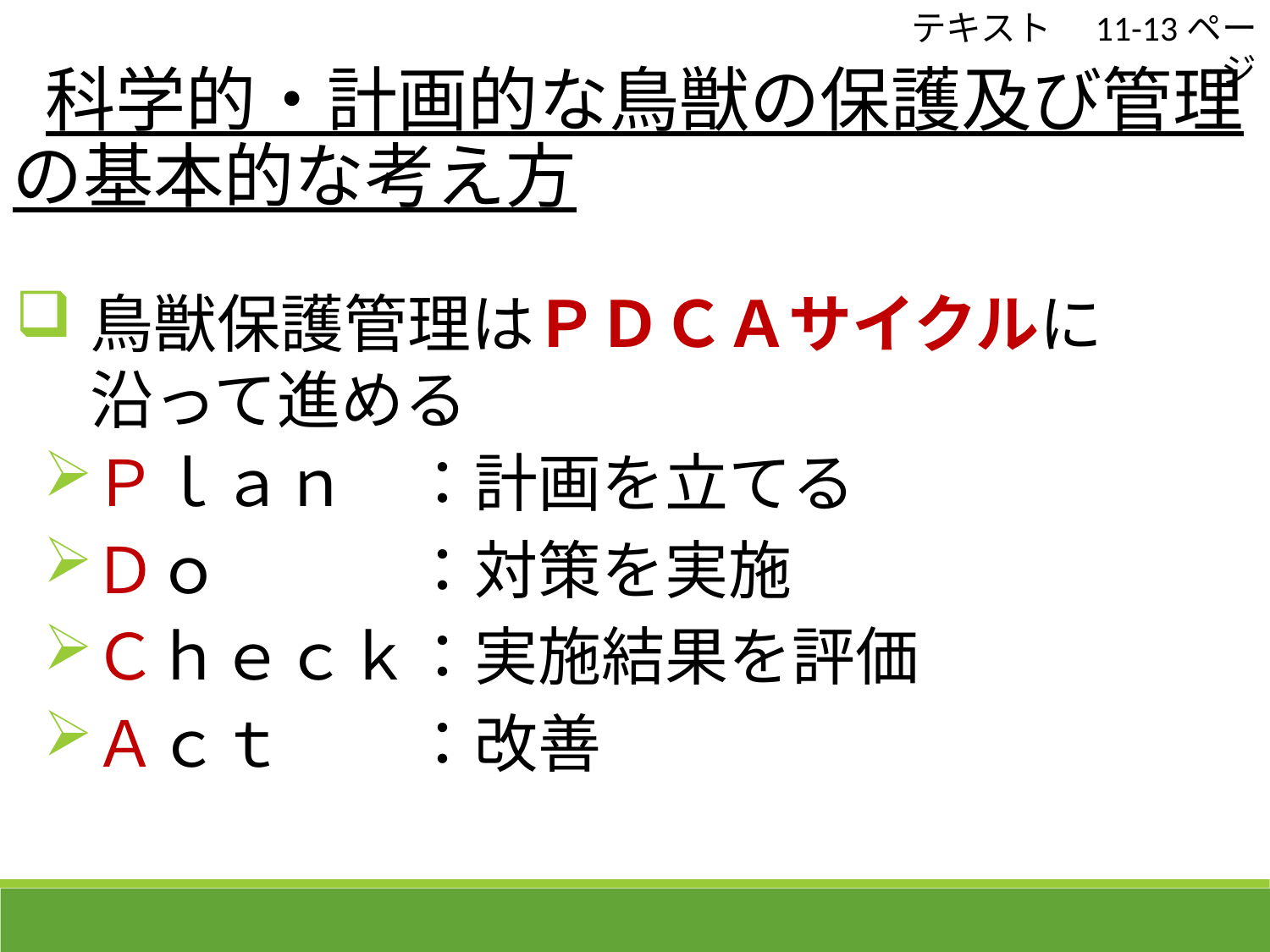

テキスト　11-13ページ
 科学的・計画的な鳥獣の保護及び管理の基本的な考え方
鳥獣保護管理はＰＤＣＡサイクルに沿って進める
Ｐｌａｎ　：計画を立てる
Ｄｏ　　　：対策を実施
Ｃｈｅｃｋ：実施結果を評価
Ａｃｔ　　：改善